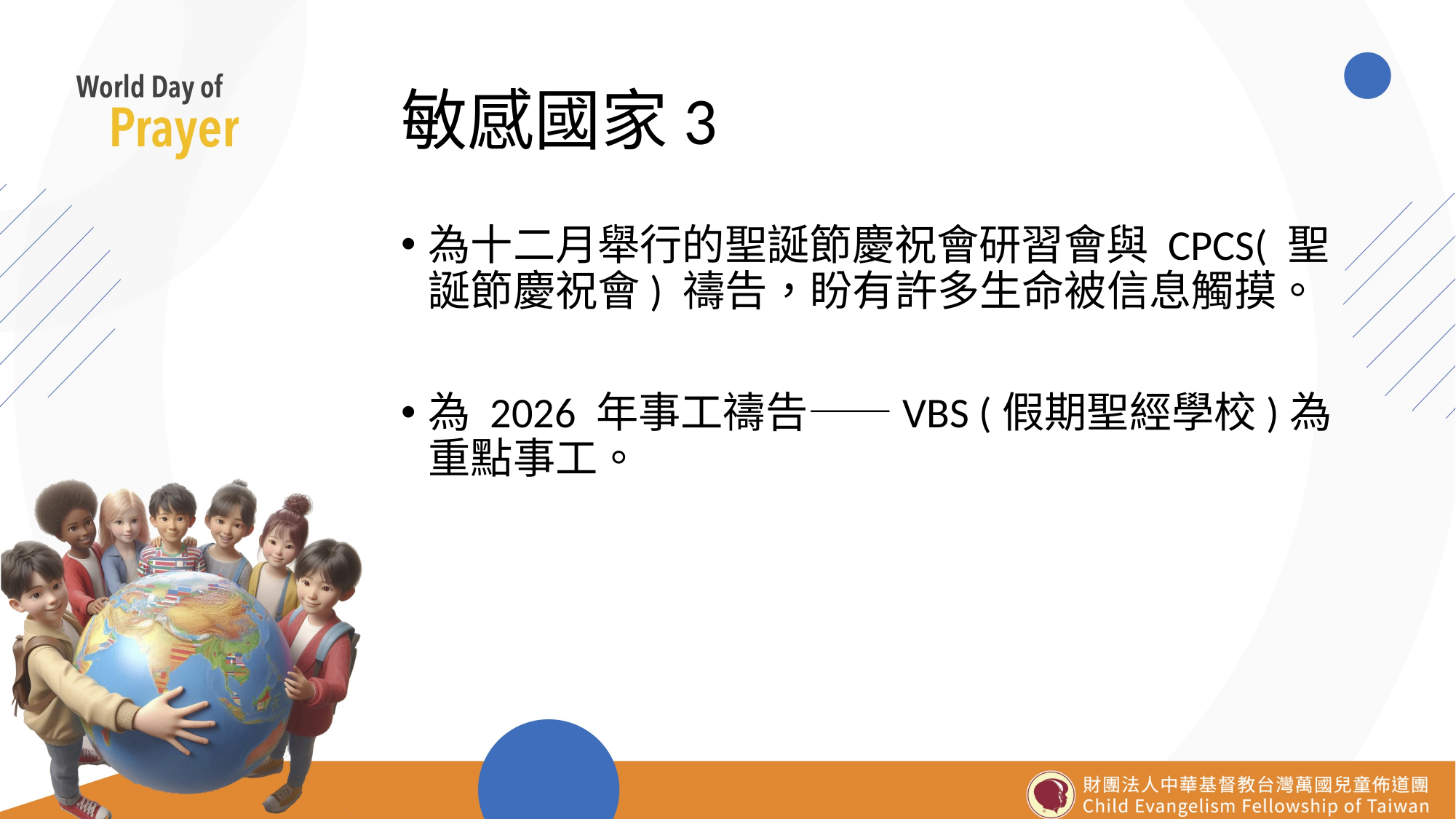

# 敏感國家3
為十二月舉行的聖誕節慶祝會研習會與 CPCS( 聖誕節慶祝會) 禱告，盼有許多生命被信息觸摸。

為 2026 年事工禱告——VBS (假期聖經學校)為重點事工。